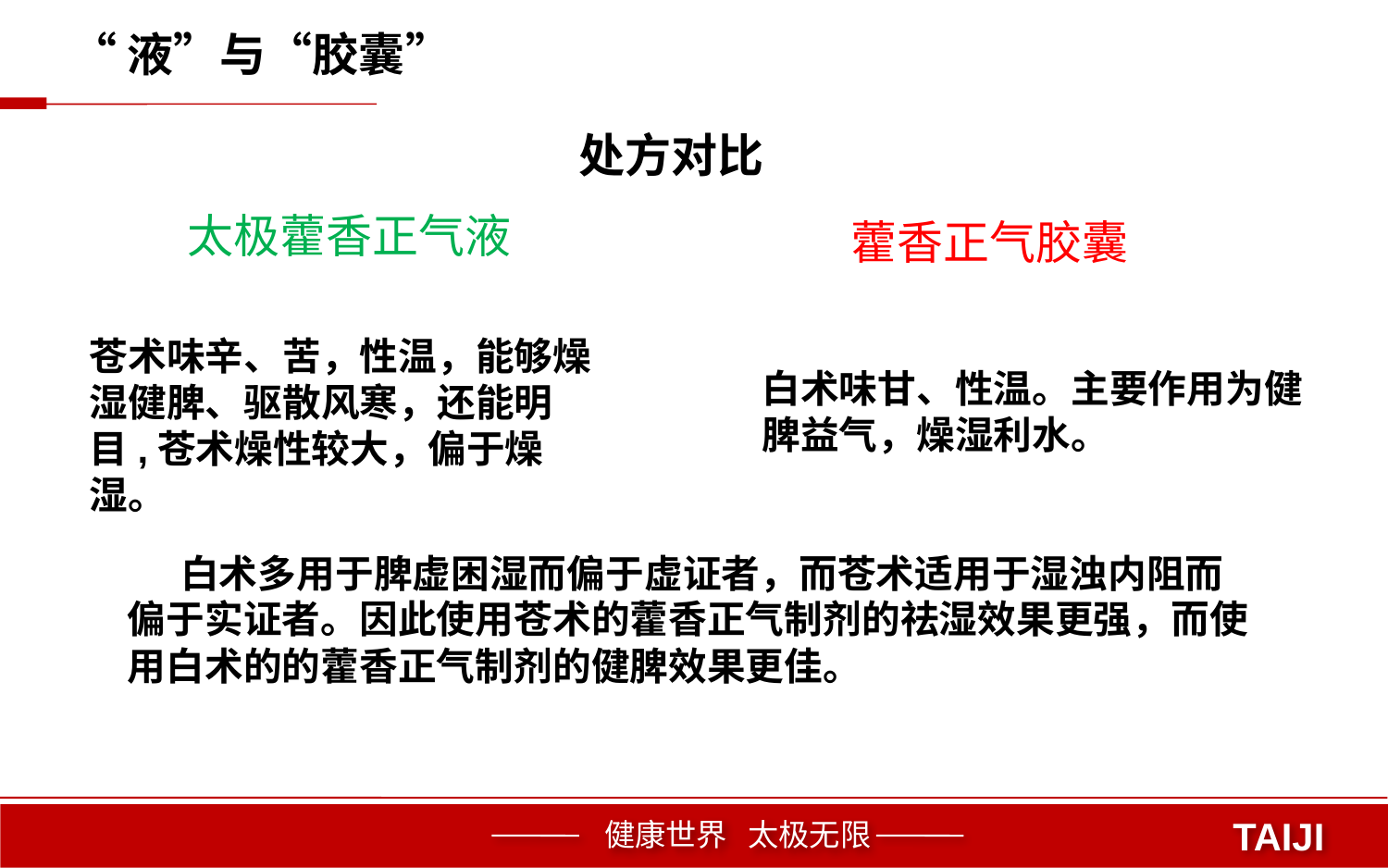

“液”与“胶囊”
处方对比
太极藿香正气液
藿香正气胶囊
苍术味辛、苦，性温，能够燥湿健脾、驱散风寒，还能明目,苍术燥性较大，偏于燥湿。
白术味甘、性温。主要作用为健脾益气，燥湿利水。
     白术多用于脾虚困湿而偏于虚证者，而苍术适用于湿浊内阻而偏于实证者。因此使用苍术的藿香正气制剂的祛湿效果更强，而使用白术的的藿香正气制剂的健脾效果更佳。